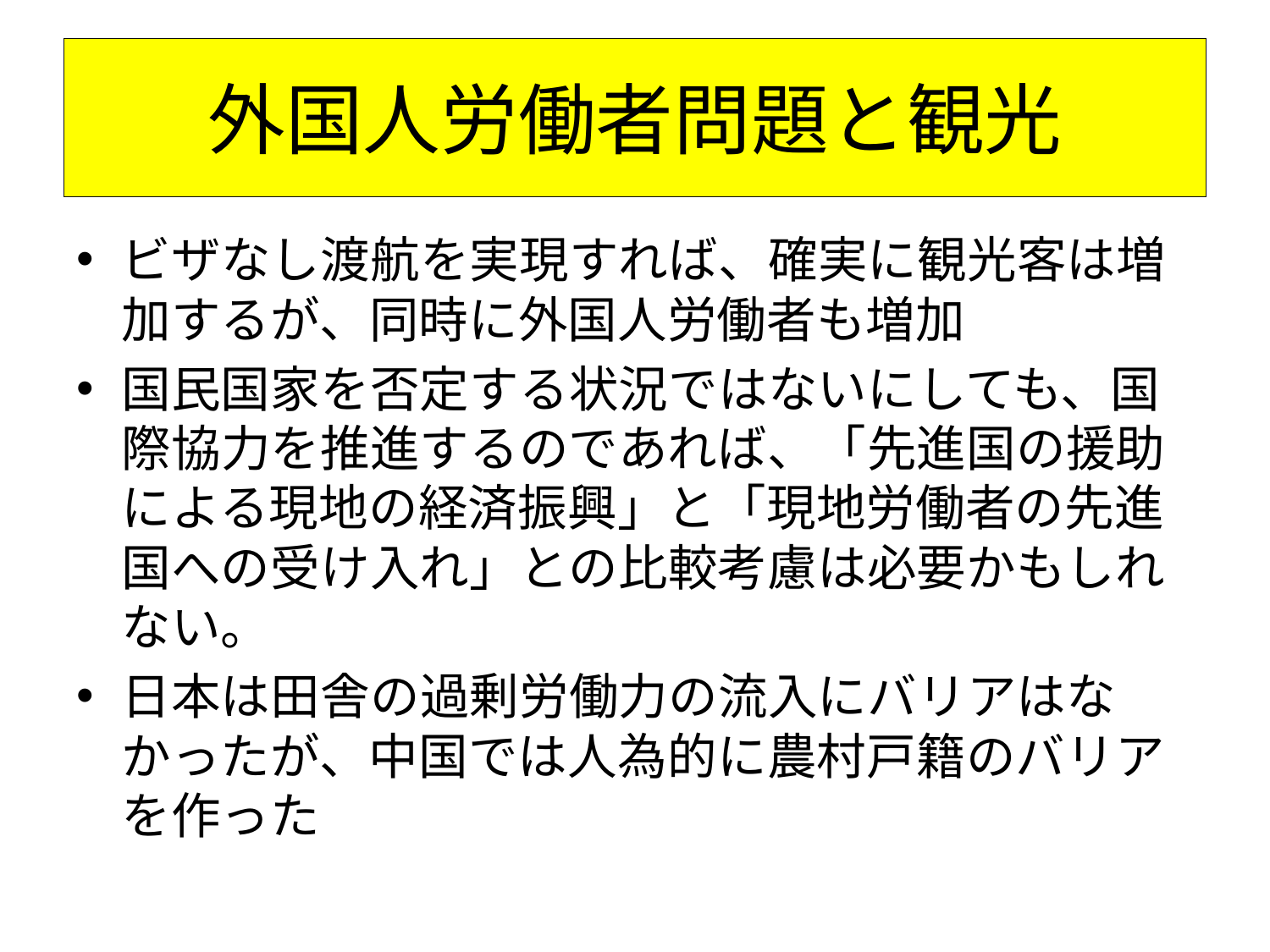

# 外国人労働者問題と観光
ビザなし渡航を実現すれば、確実に観光客は増加するが、同時に外国人労働者も増加
国民国家を否定する状況ではないにしても、国際協力を推進するのであれば、「先進国の援助による現地の経済振興」と「現地労働者の先進国への受け入れ」との比較考慮は必要かもしれない。
日本は田舎の過剰労働力の流入にバリアはなかったが、中国では人為的に農村戸籍のバリアを作った